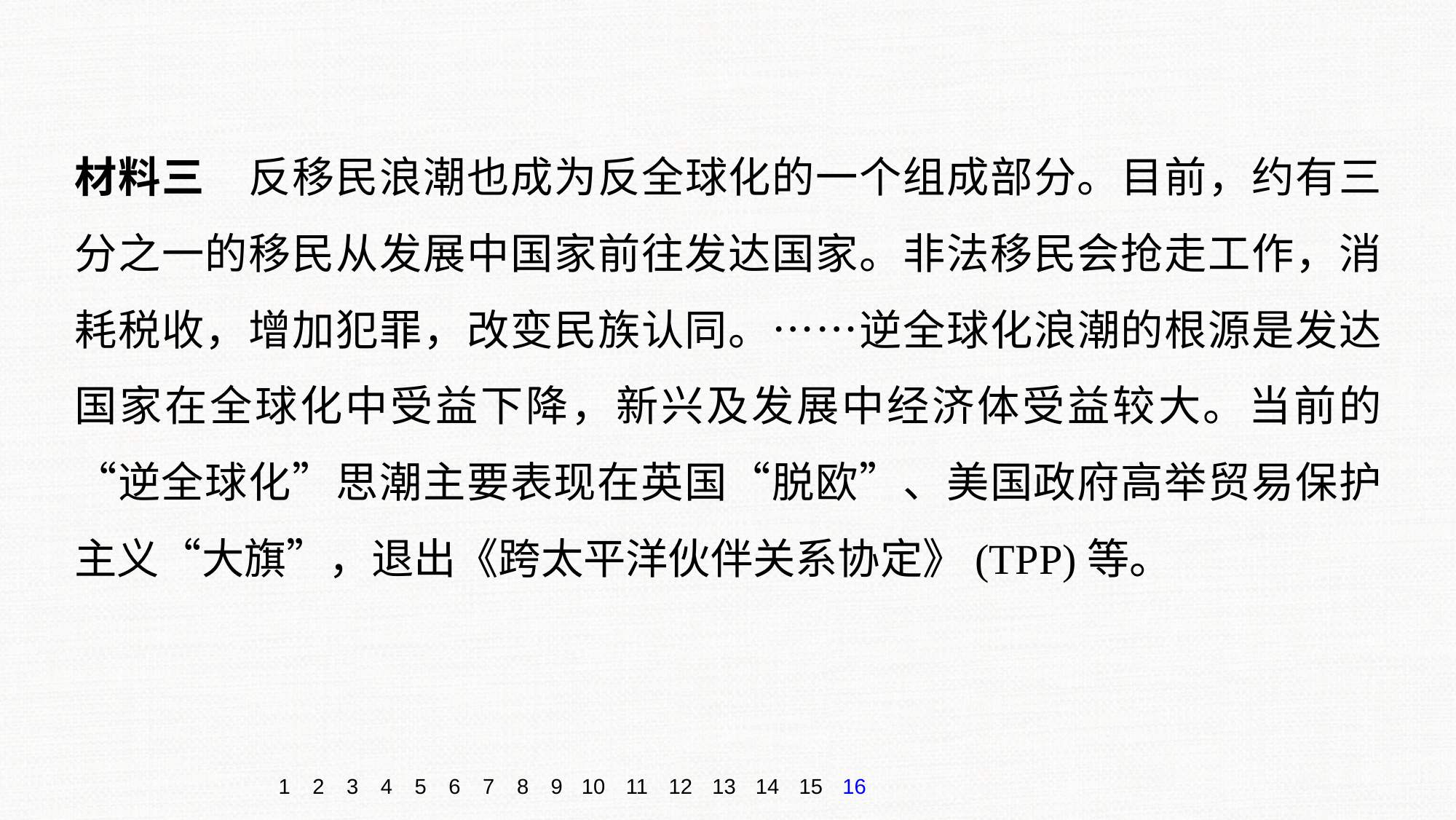

材料三　反移民浪潮也成为反全球化的一个组成部分。目前，约有三分之一的移民从发展中国家前往发达国家。非法移民会抢走工作，消耗税收，增加犯罪，改变民族认同。……逆全球化浪潮的根源是发达国家在全球化中受益下降，新兴及发展中经济体受益较大。当前的“逆全球化”思潮主要表现在英国“脱欧”、美国政府高举贸易保护主义“大旗”，退出《跨太平洋伙伴关系协定》(TPP)等。
1
2
3
4
5
6
7
8
9
10
11
12
13
14
15
16